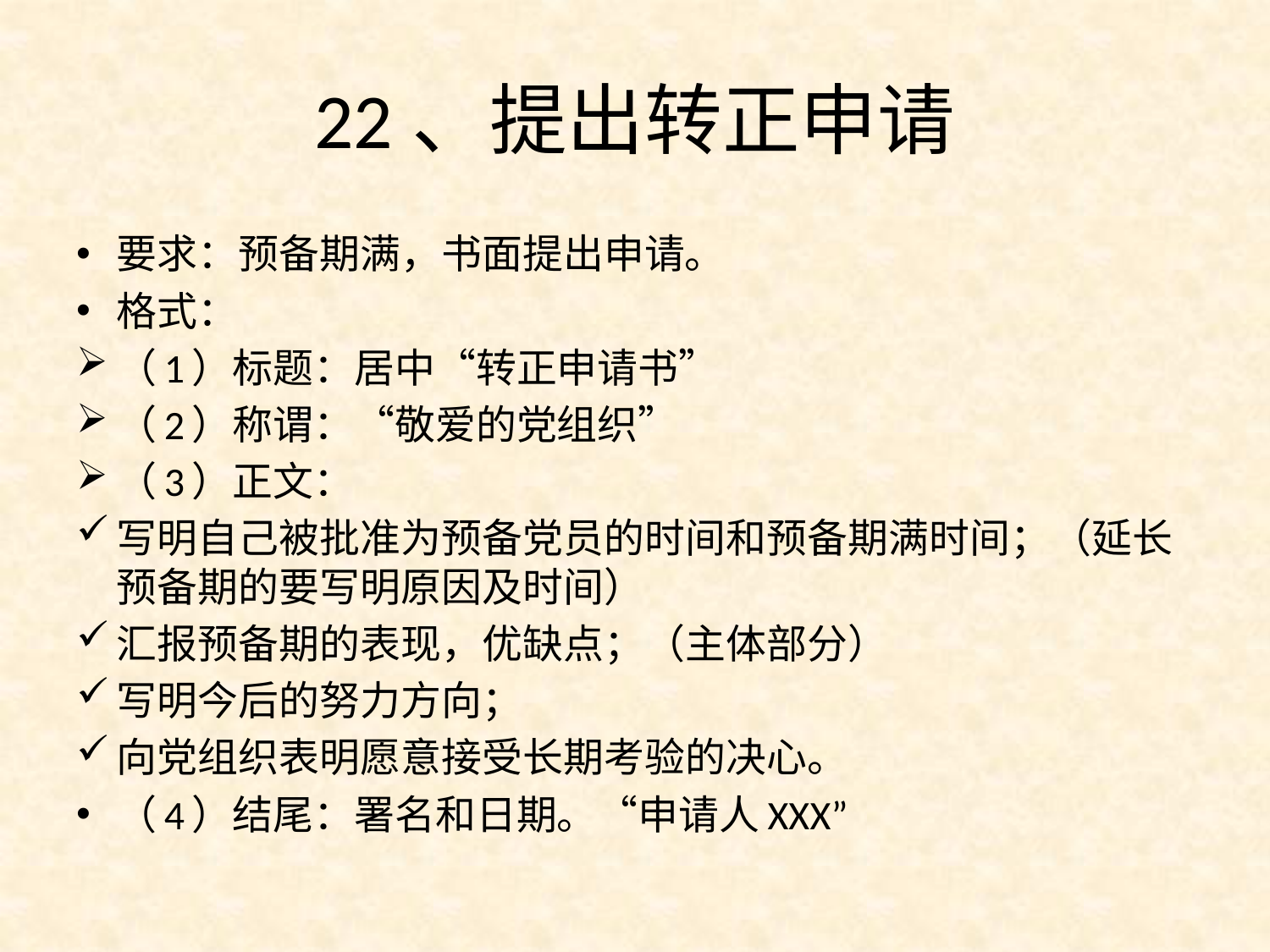

# 22、提出转正申请
要求：预备期满，书面提出申请。
格式：
（1）标题：居中“转正申请书”
（2）称谓：“敬爱的党组织”
（3）正文：
写明自己被批准为预备党员的时间和预备期满时间；（延长预备期的要写明原因及时间）
汇报预备期的表现，优缺点；（主体部分）
写明今后的努力方向；
向党组织表明愿意接受长期考验的决心。
（4）结尾：署名和日期。“申请人XXX”